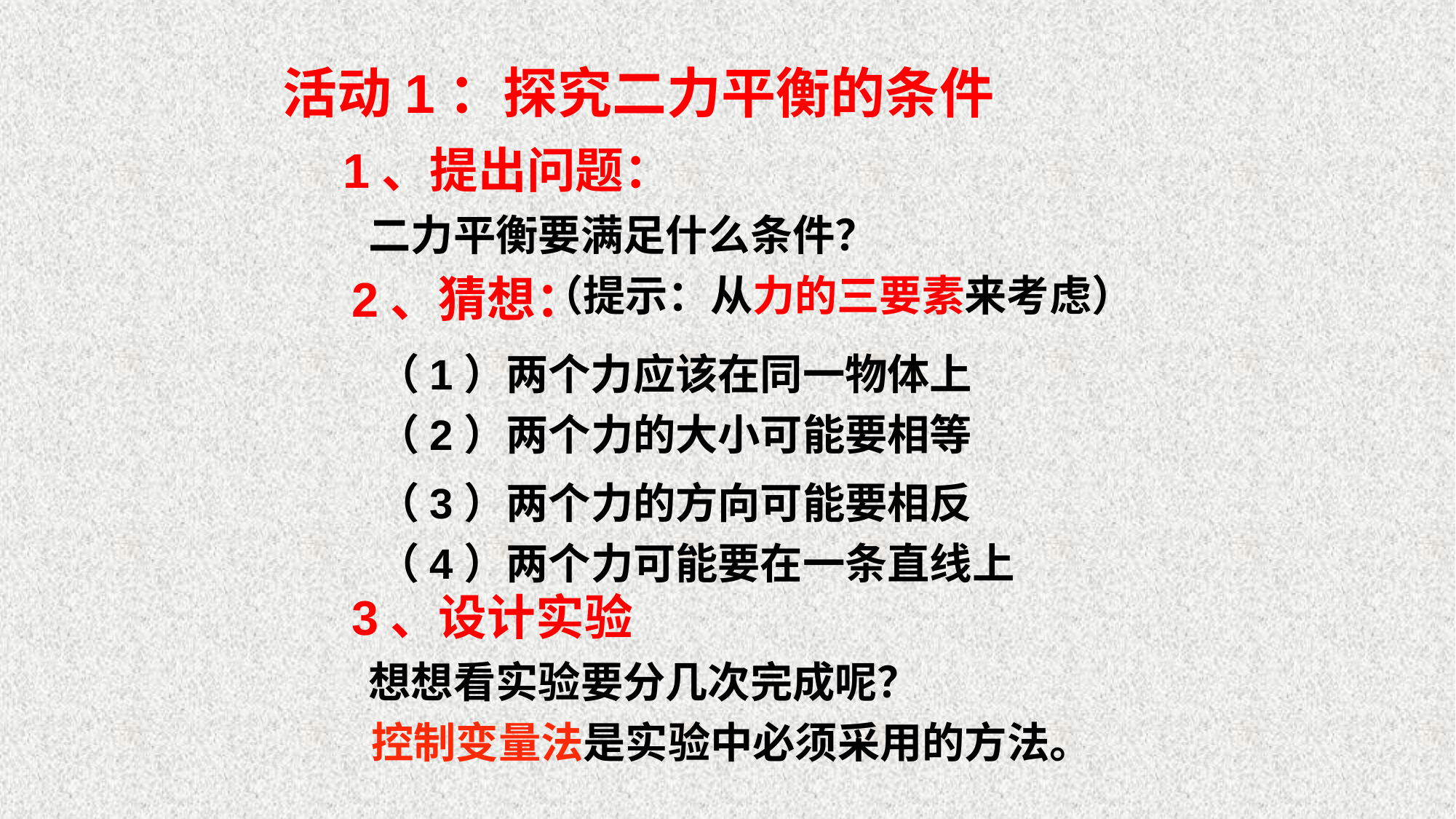

活动1：探究二力平衡的条件
1、提出问题：
二力平衡要满足什么条件？
2、猜想：
（提示：从力的三要素来考虑）
（1）两个力应该在同一物体上
（2）两个力的大小可能要相等
（3）两个力的方向可能要相反
（4）两个力可能要在一条直线上
3、设计实验
想想看实验要分几次完成呢？
控制变量法是实验中必须采用的方法。